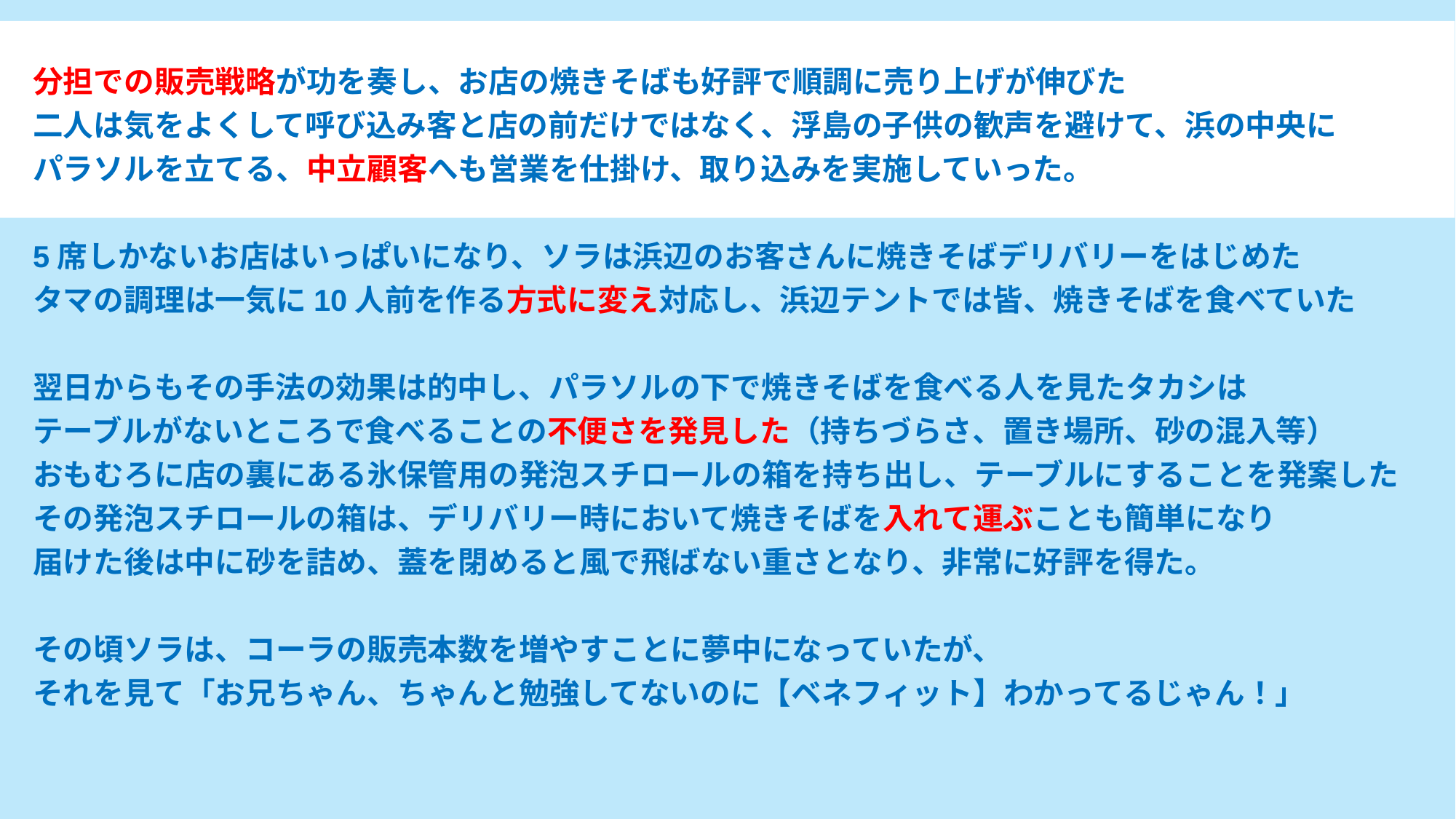

分担での販売戦略が功を奏し、お店の焼きそばも好評で順調に売り上げが伸びた
二人は気をよくして呼び込み客と店の前だけではなく、浮島の子供の歓声を避けて、浜の中央に
パラソルを立てる、中立顧客へも営業を仕掛け、取り込みを実施していった。

5席しかないお店はいっぱいになり、ソラは浜辺のお客さんに焼きそばデリバリーをはじめた
タマの調理は一気に10人前を作る方式に変え対応し、浜辺テントでは皆、焼きそばを食べていた

翌日からもその手法の効果は的中し、パラソルの下で焼きそばを食べる人を見たタカシは
テーブルがないところで食べることの不便さを発見した（持ちづらさ、置き場所、砂の混入等）
おもむろに店の裏にある氷保管用の発泡スチロールの箱を持ち出し、テーブルにすることを発案した
その発泡スチロールの箱は、デリバリー時において焼きそばを入れて運ぶことも簡単になり
届けた後は中に砂を詰め、蓋を閉めると風で飛ばない重さとなり、非常に好評を得た。

その頃ソラは、コーラの販売本数を増やすことに夢中になっていたが、
それを見て「お兄ちゃん、ちゃんと勉強してないのに【ベネフィット】わかってるじゃん！」